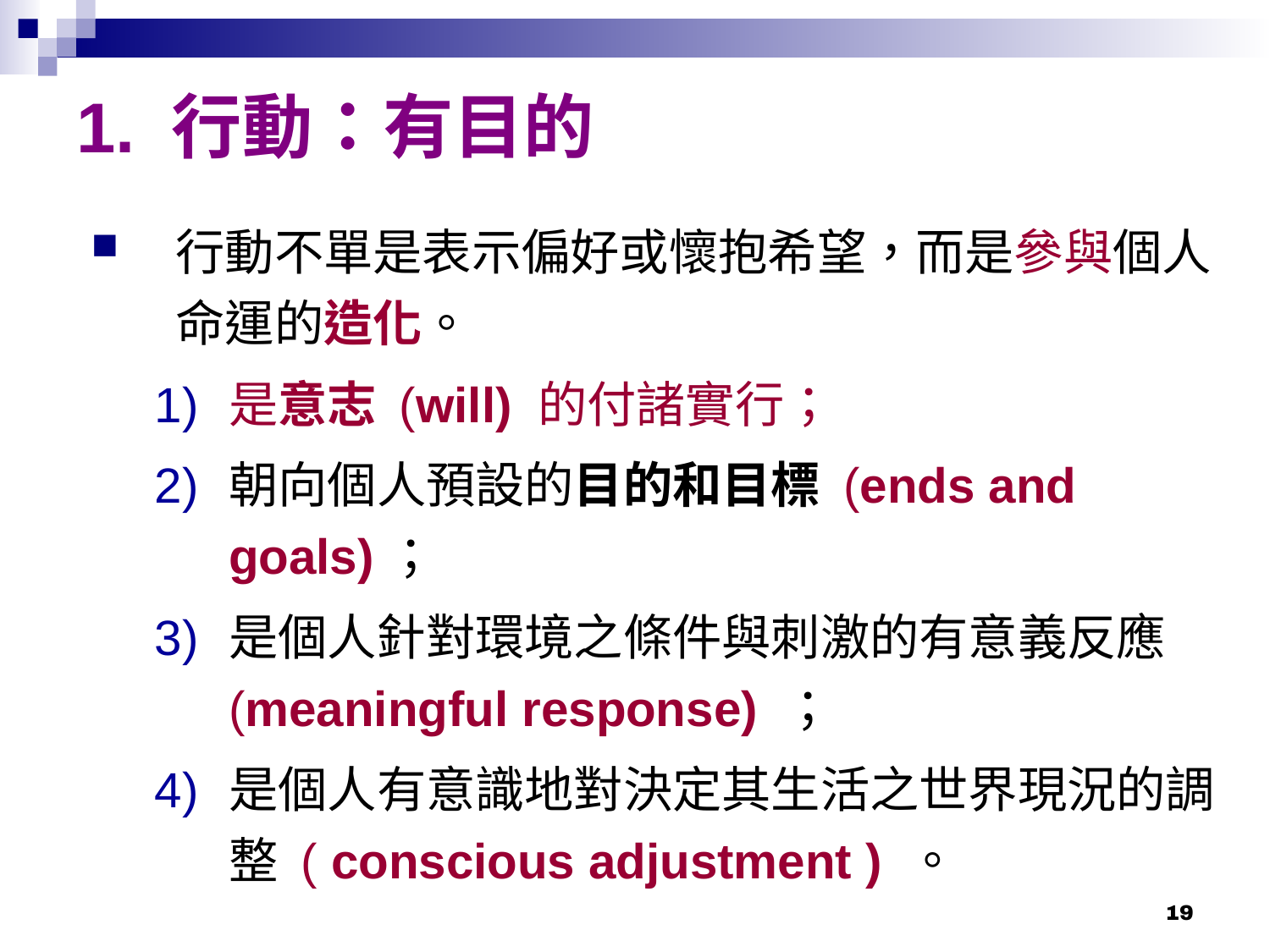

# 1. 行動：有目的
行動不單是表示偏好或懷抱希望，而是參與個人命運的造化。
是意志 (will) 的付諸實行；
朝向個人預設的目的和目標 (ends and goals)；
是個人針對環境之條件與刺激的有意義反應 (meaningful response) ；
是個人有意識地對決定其生活之世界現況的調整 ( conscious adjustment ) 。
19